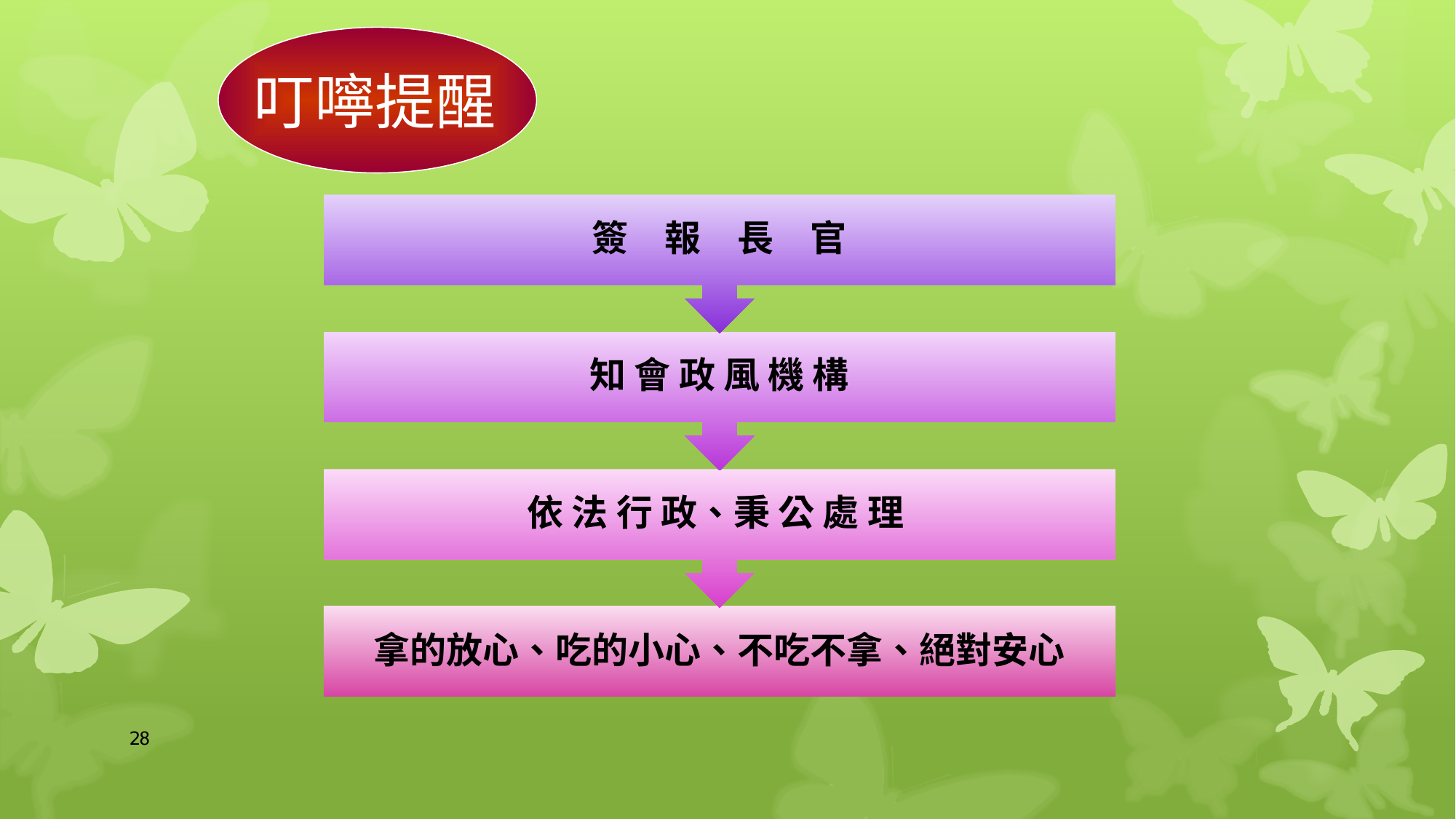

叮嚀提醒
拿的放心、吃的小心、不吃不拿、絕對安心
依 法 行 政、秉 公 處 理
知 會 政 風 機 構
簽　報　長　官
28